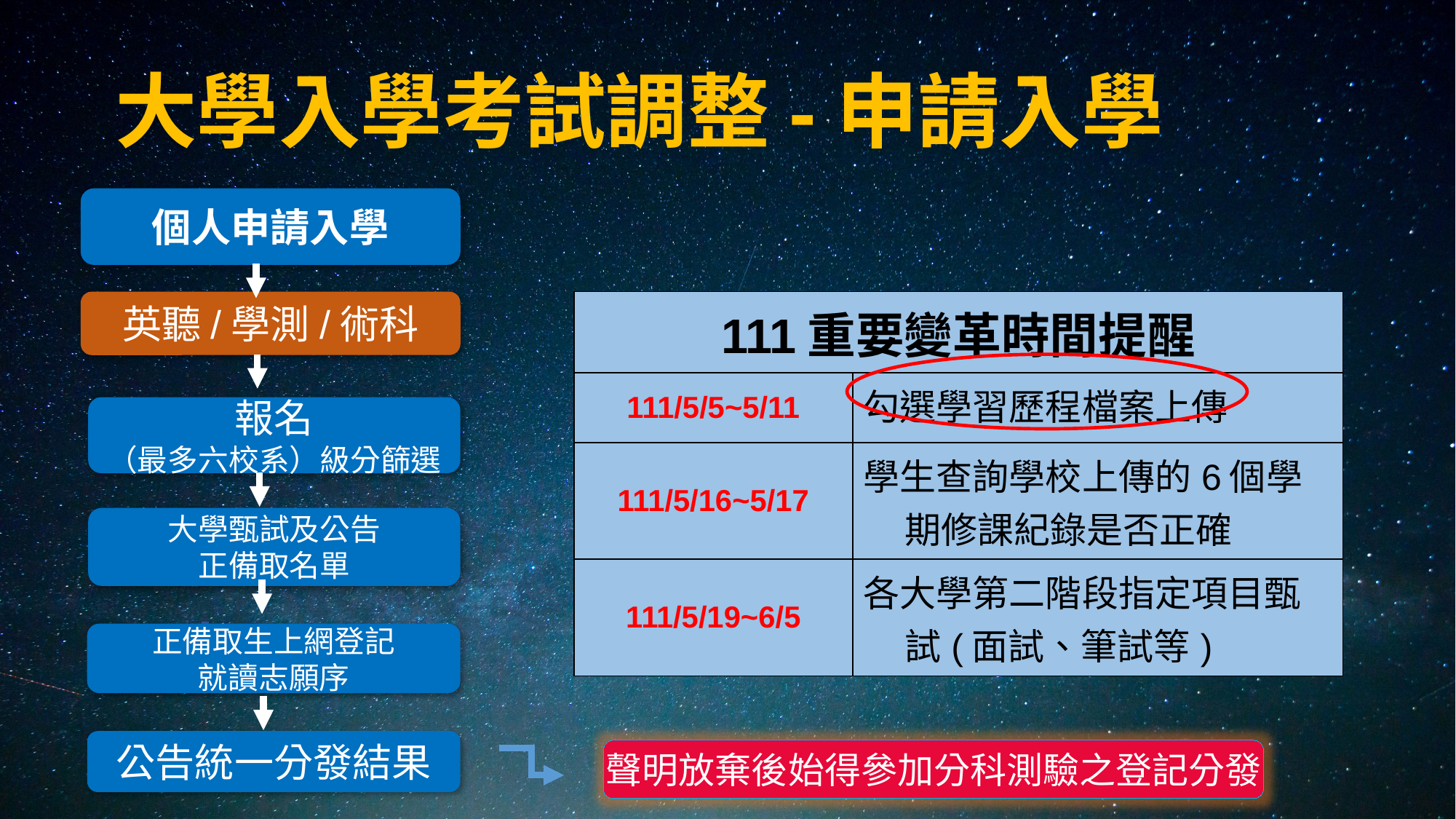

# 大學入學考試調整-申請入學
個人申請入學
| 111重要變革時間提醒 |  |
| --- | --- |
| 111/5/5~5/11 | 勾選學習歷程檔案上傳 |
| 111/5/16~5/17 | 學生查詢學校上傳的6個學期修課紀錄是否正確 |
| 111/5/19~6/5 | 各大學第二階段指定項目甄試(面試、筆試等) |
英聽/學測/術科

報名
（最多六校系）級分篩選
大學甄試及公告
正備取名單
正備取生上網登記
就讀志願序
公告統一分發結果
聲明放棄後始得參加分科測驗之登記分發